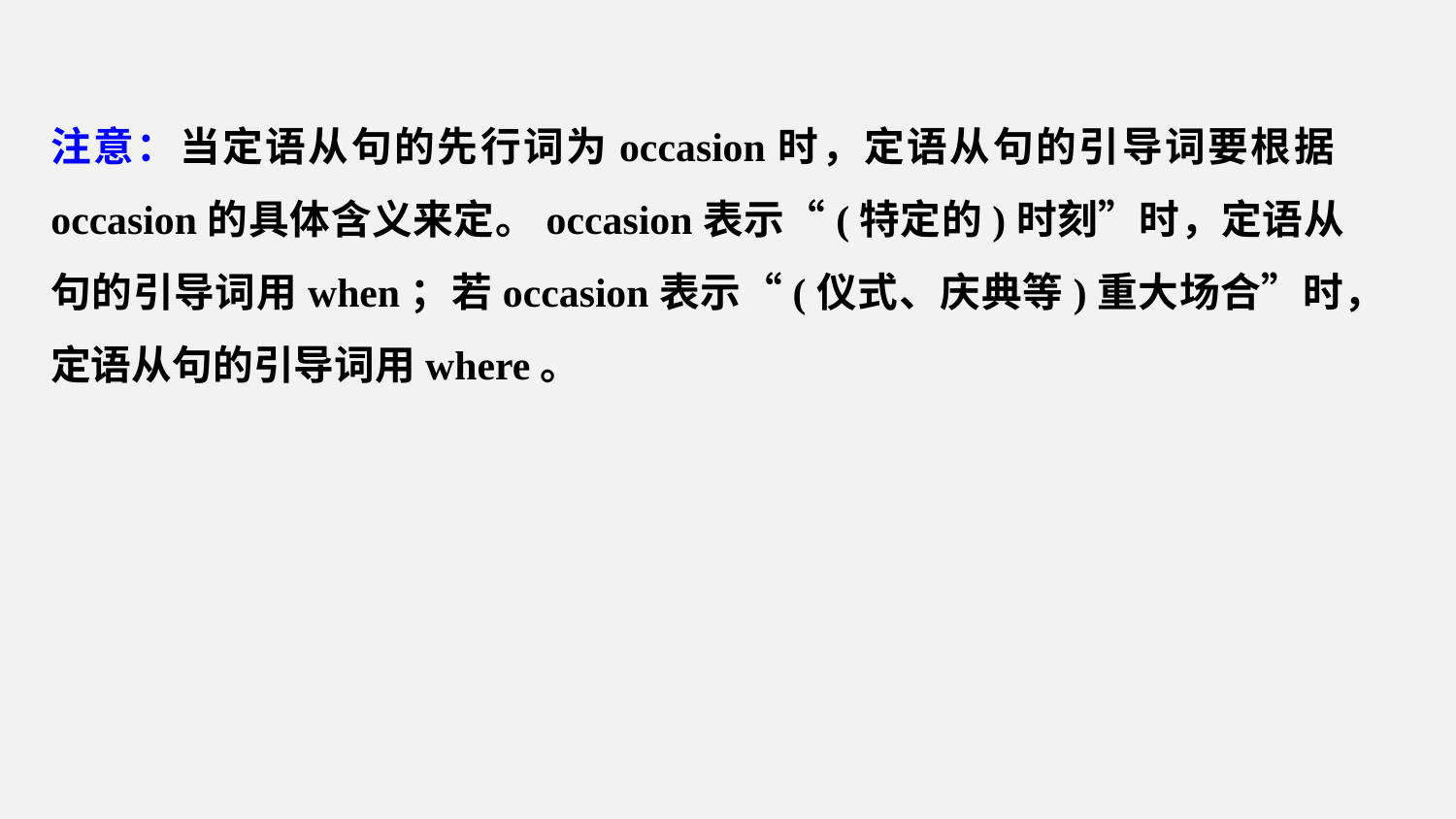

注意：当定语从句的先行词为occasion时，定语从句的引导词要根据occasion的具体含义来定。occasion表示“(特定的)时刻”时，定语从句的引导词用when；若occasion表示“(仪式、庆典等)重大场合”时，定语从句的引导词用where。